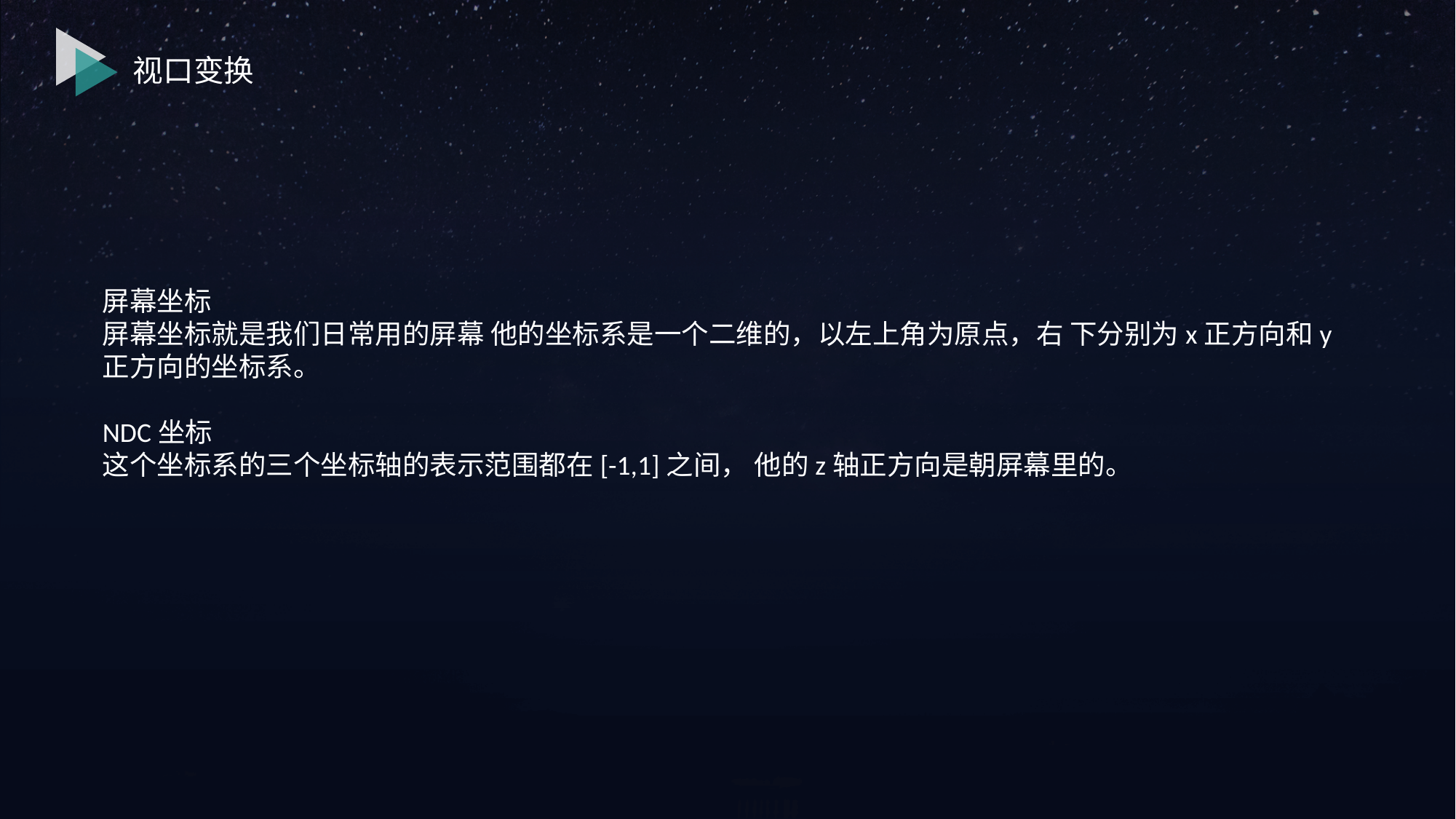

视口变换
屏幕坐标
屏幕坐标就是我们日常用的屏幕 他的坐标系是一个二维的，以左上角为原点，右 下分别为x正方向和y正方向的坐标系。

NDC坐标
这个坐标系的三个坐标轴的表示范围都在[-1,1]之间， 他的z轴正方向是朝屏幕里的。